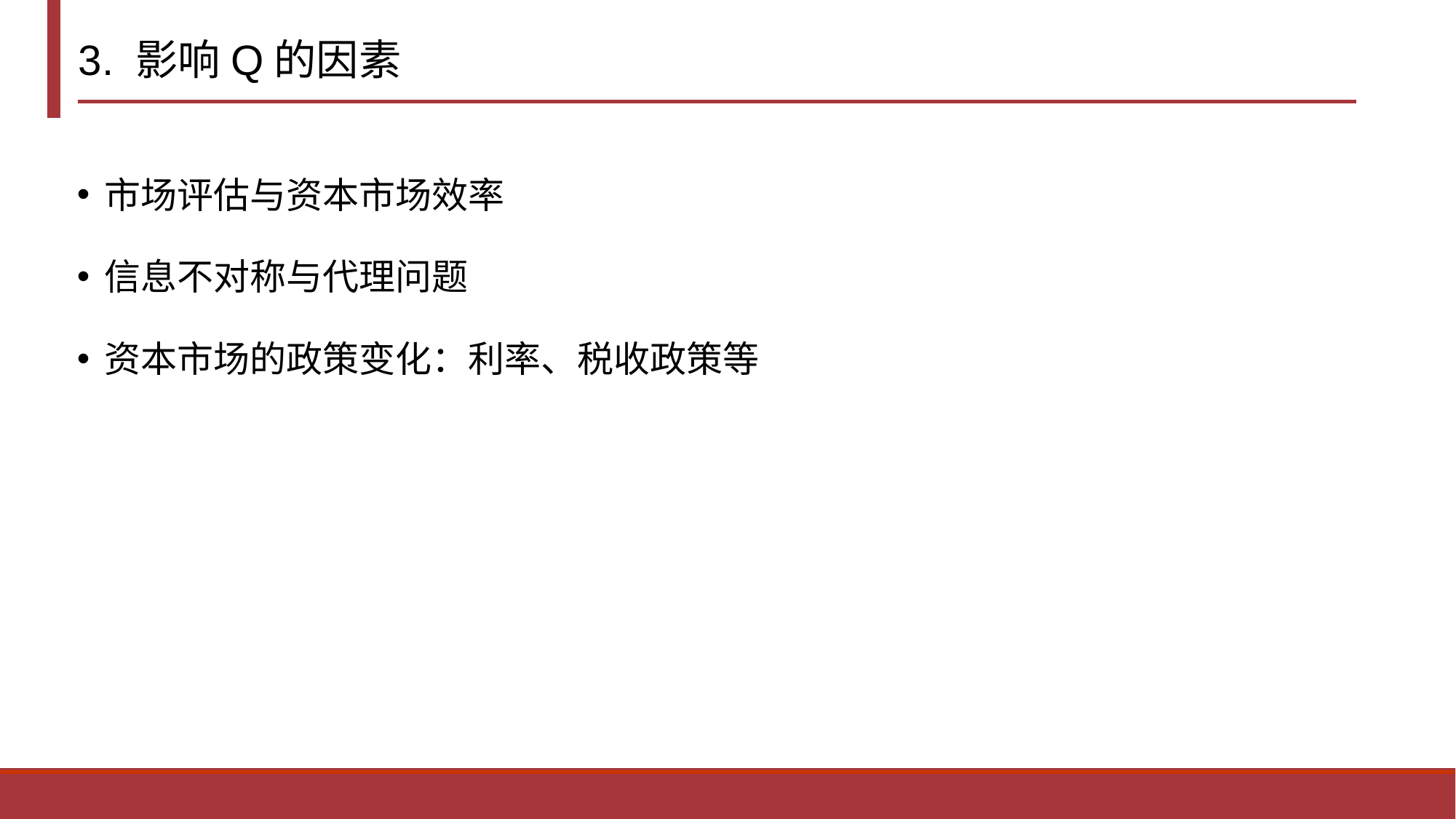

# 3. 影响Q的因素
市场评估与资本市场效率
信息不对称与代理问题
资本市场的政策变化：利率、税收政策等